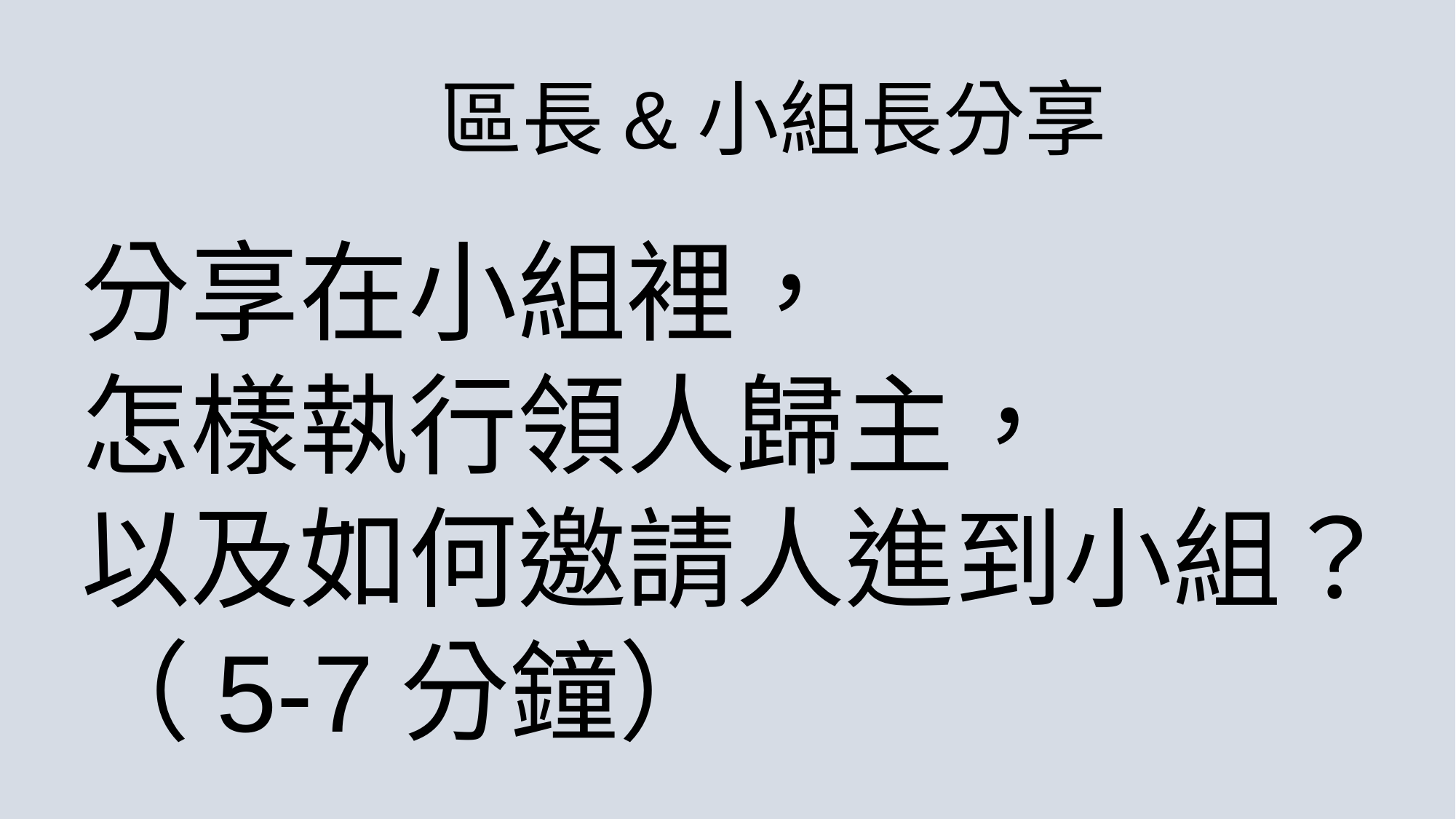

# 區長&小組長分享
分享在小組裡，
怎樣執行領人歸主，
以及如何邀請人進到小組？
（5-7分鐘）